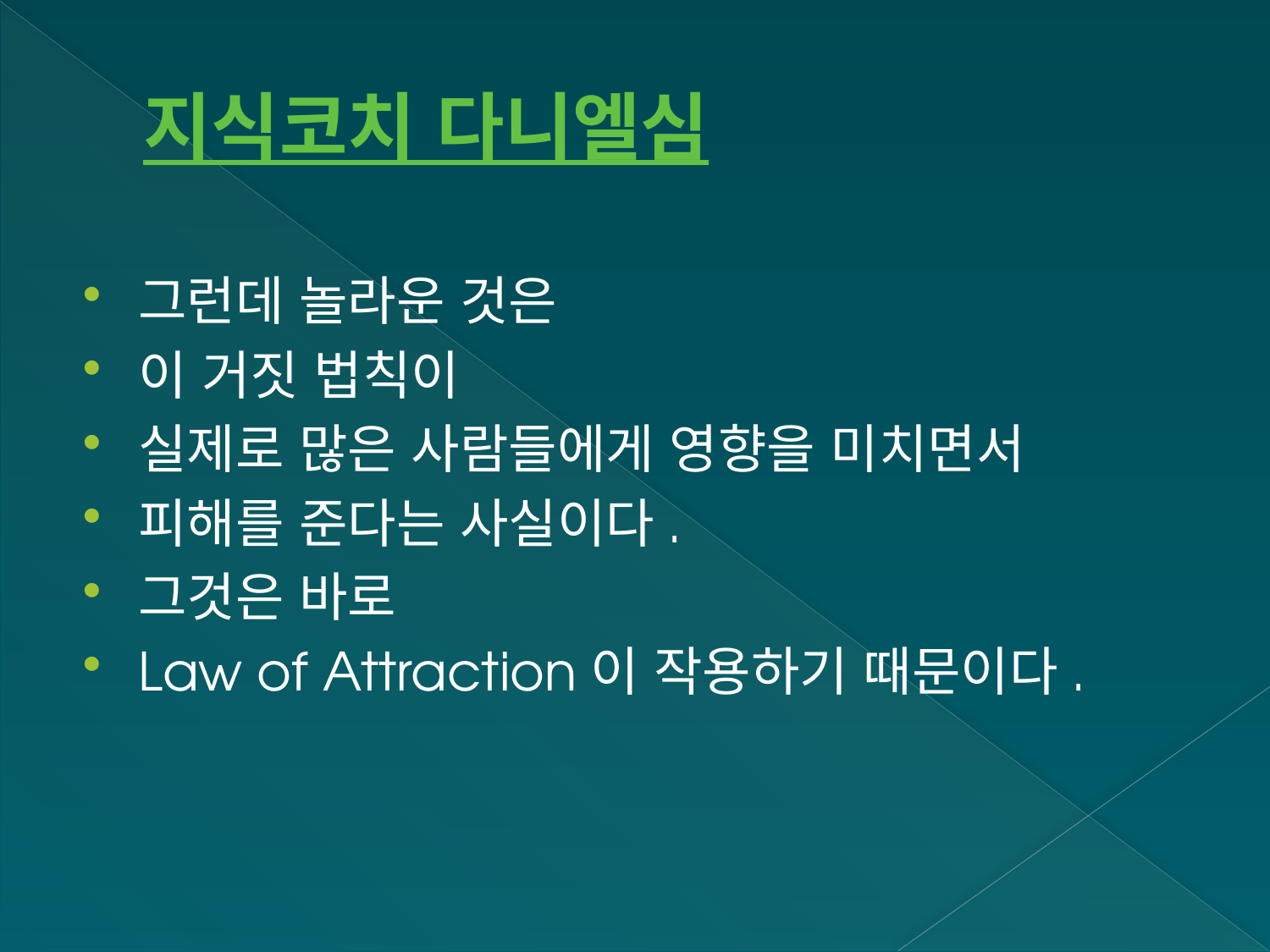

# 지식코치 다니엘심
그런데 놀라운 것은
이 거짓 법칙이
실제로 많은 사람들에게 영향을 미치면서
피해를 준다는 사실이다.
그것은 바로
Law of Attraction이 작용하기 때문이다.